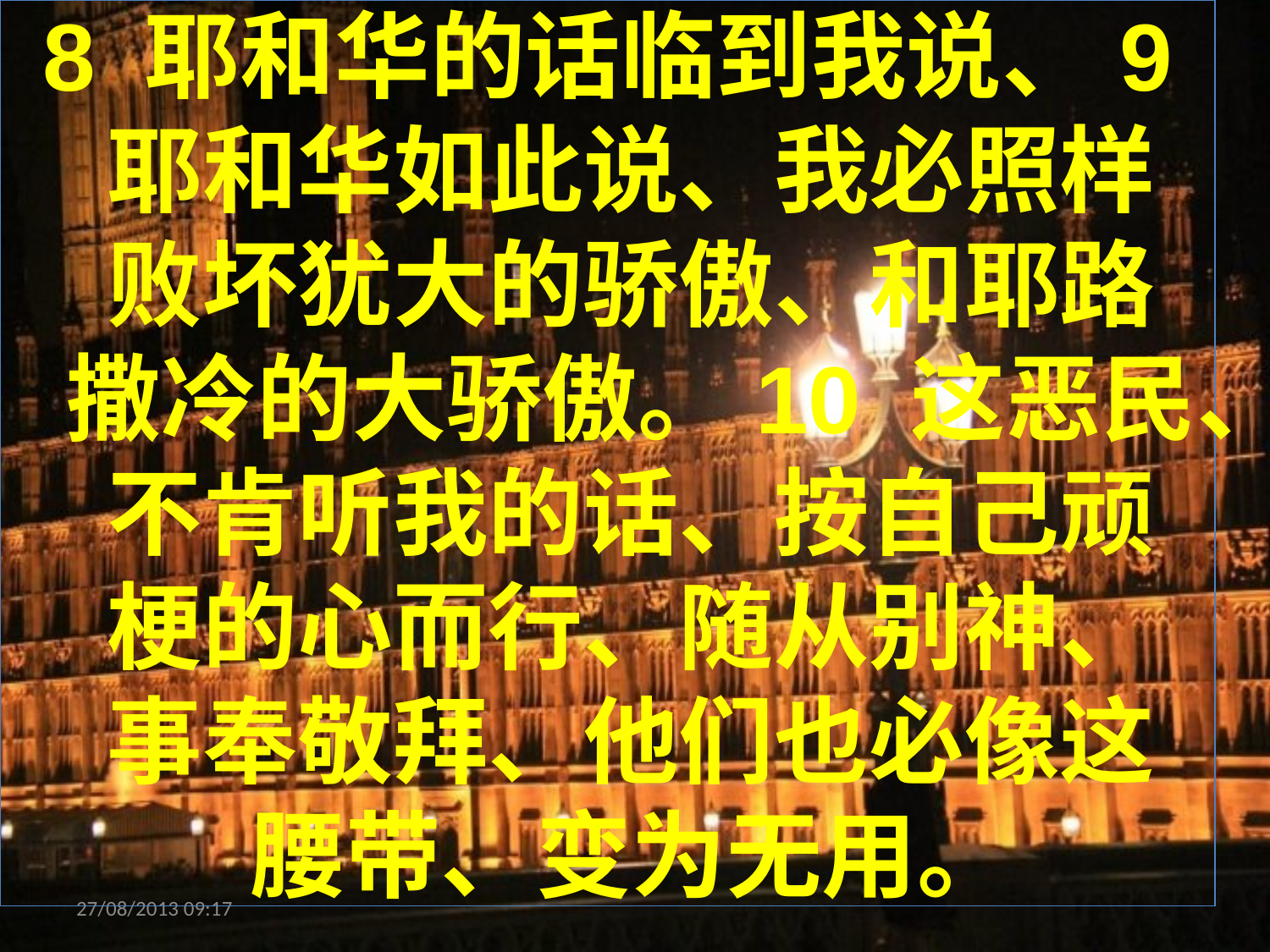

8 耶和华的话临到我说、9 耶和华如此说、我必照样败坏犹大的骄傲、和耶路撒冷的大骄傲。10 这恶民、不肯听我的话、按自己顽梗的心而行、随从别神、事奉敬拜、他们也必像这腰带、变为无用。
27/08/2013 09:17